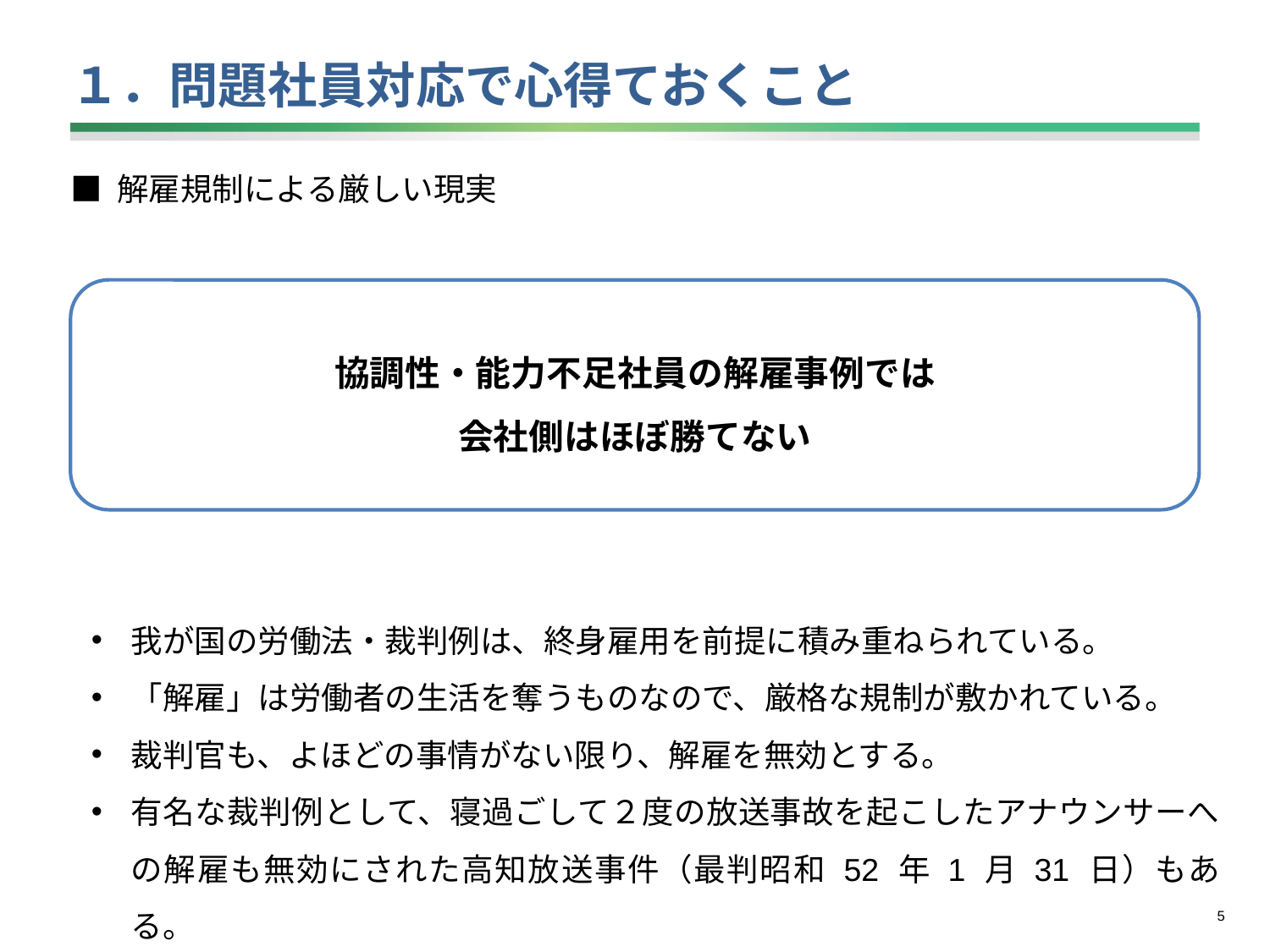

# １．問題社員対応で心得ておくこと
■ 解雇規制による厳しい現実

協調性・能力不足社員の解雇事例では
会社側はほぼ勝てない
我が国の労働法・裁判例は、終身雇用を前提に積み重ねられている。
「解雇」は労働者の生活を奪うものなので、厳格な規制が敷かれている。
裁判官も、よほどの事情がない限り、解雇を無効とする。
有名な裁判例として、寝過ごして２度の放送事故を起こしたアナウンサーへの解雇も無効にされた高知放送事件（最判昭和 52 年 1 月 31 日）もある。
5